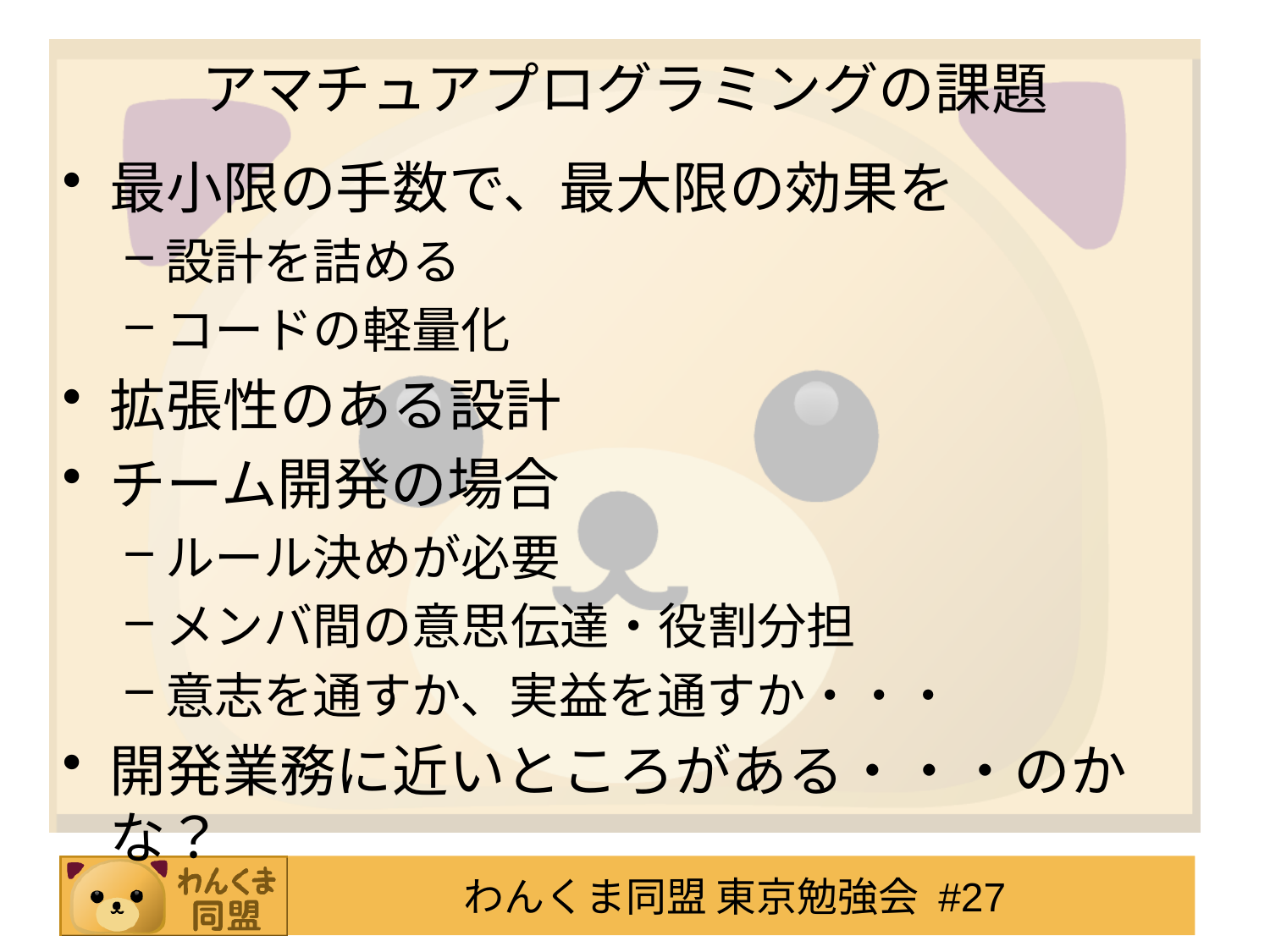

# アマチュアプログラミングの課題
最小限の手数で、最大限の効果を
設計を詰める
コードの軽量化
拡張性のある設計
チーム開発の場合
ルール決めが必要
メンバ間の意思伝達・役割分担
意志を通すか、実益を通すか・・・
開発業務に近いところがある・・・のかな？